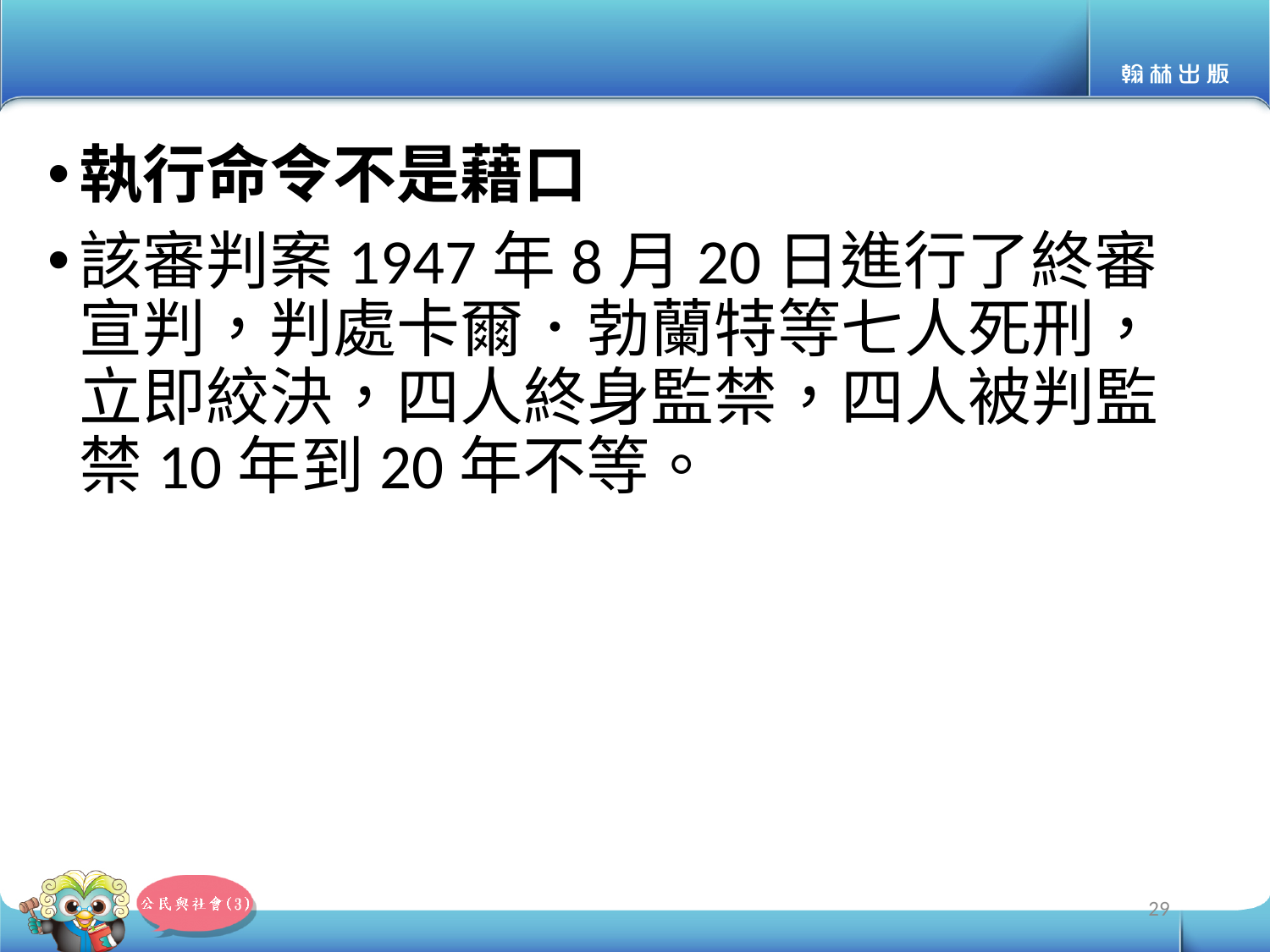

#
執行命令不是藉口
該審判案1947年8月20日進行了終審宣判，判處卡爾．勃蘭特等七人死刑，立即絞決，四人終身監禁，四人被判監禁10年到20年不等。

29